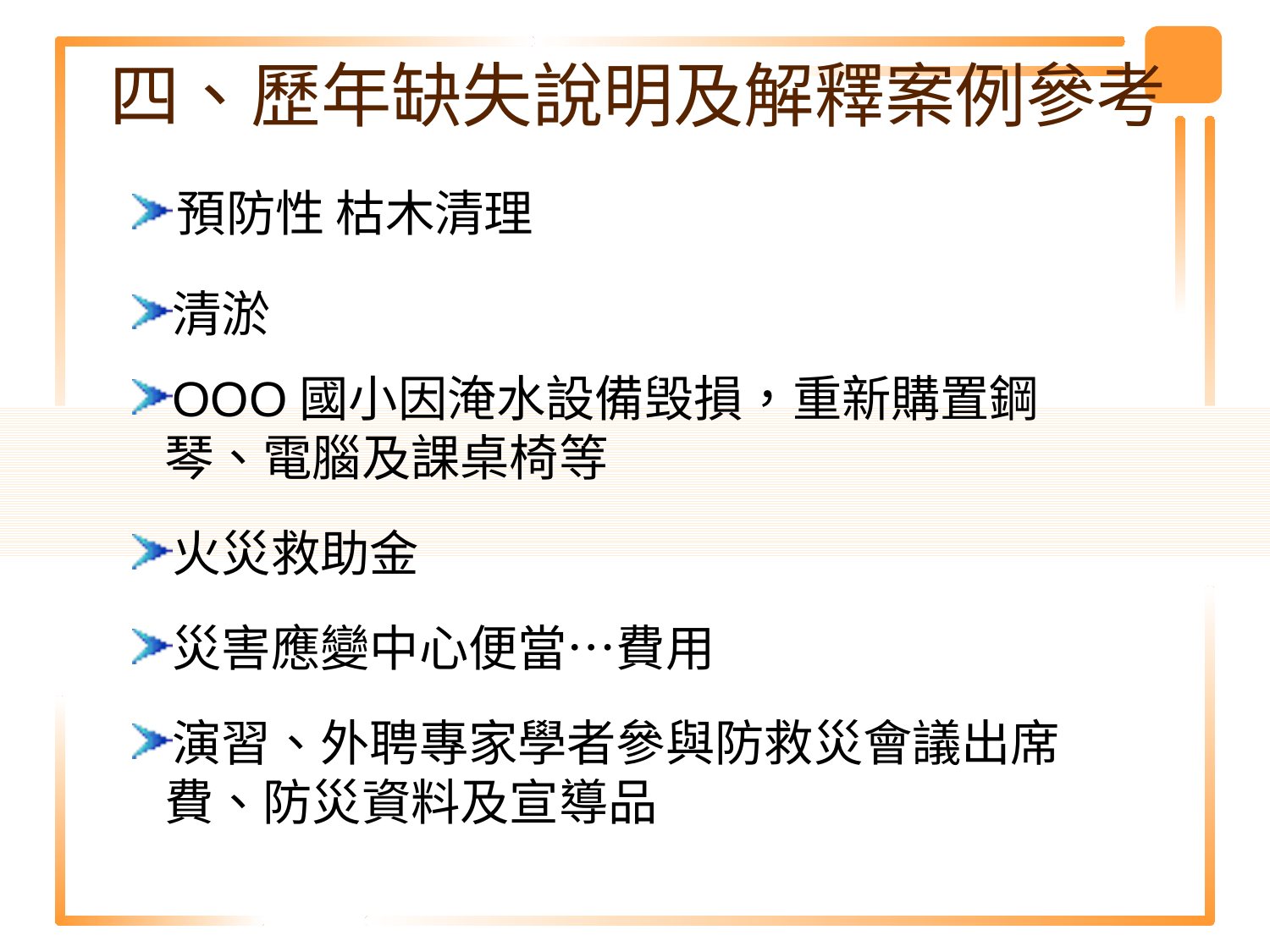

# 四、歷年缺失說明及解釋案例參考
預防性 枯木清理
清淤
OOO國小因淹水設備毁損，重新購置鋼琴、電腦及課桌椅等
火災救助金
災害應變中心便當…費用
演習、外聘專家學者參與防救災會議出席費、防災資料及宣導品